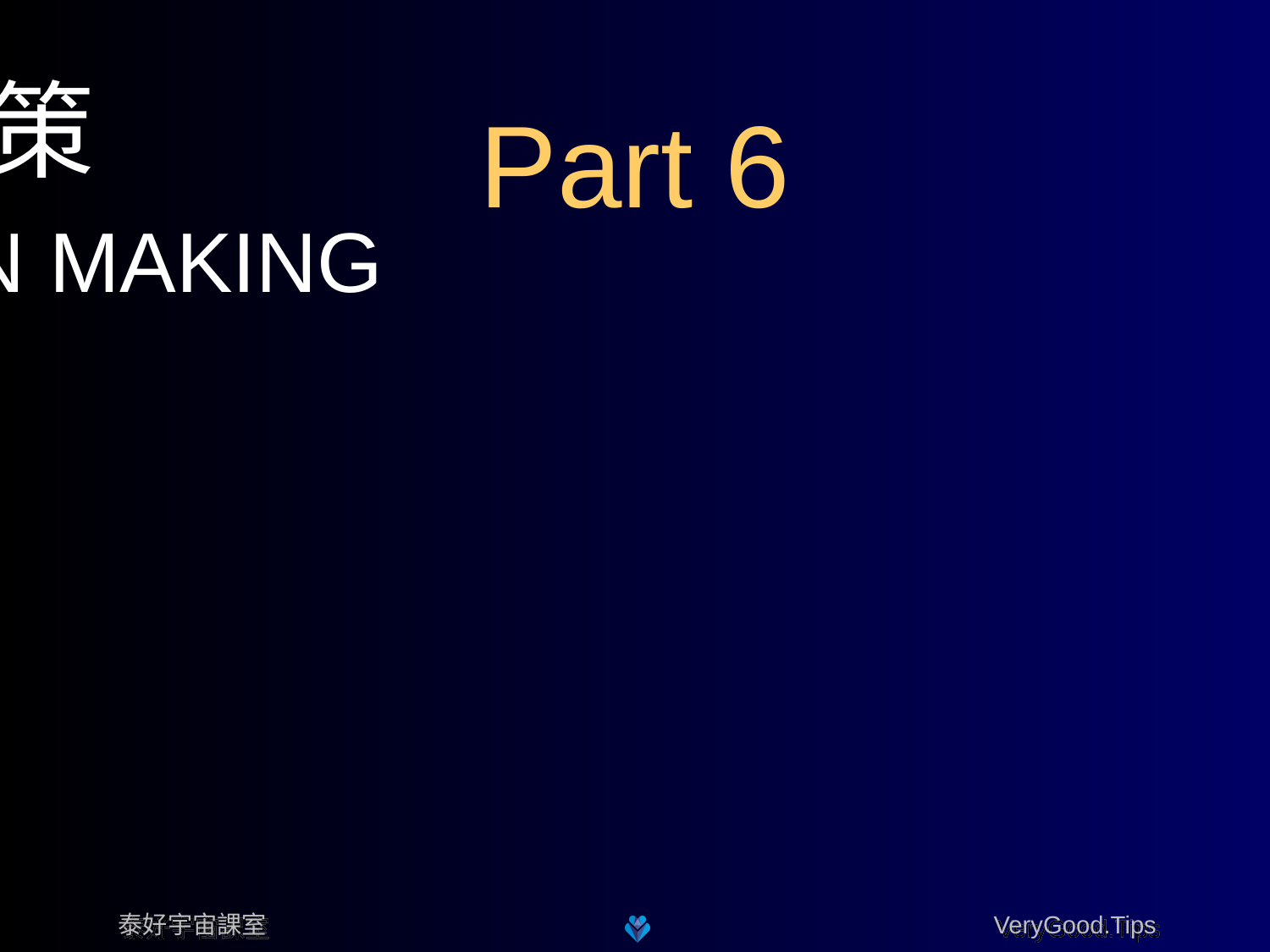

# Part 6

决 策
DECISION MAKING